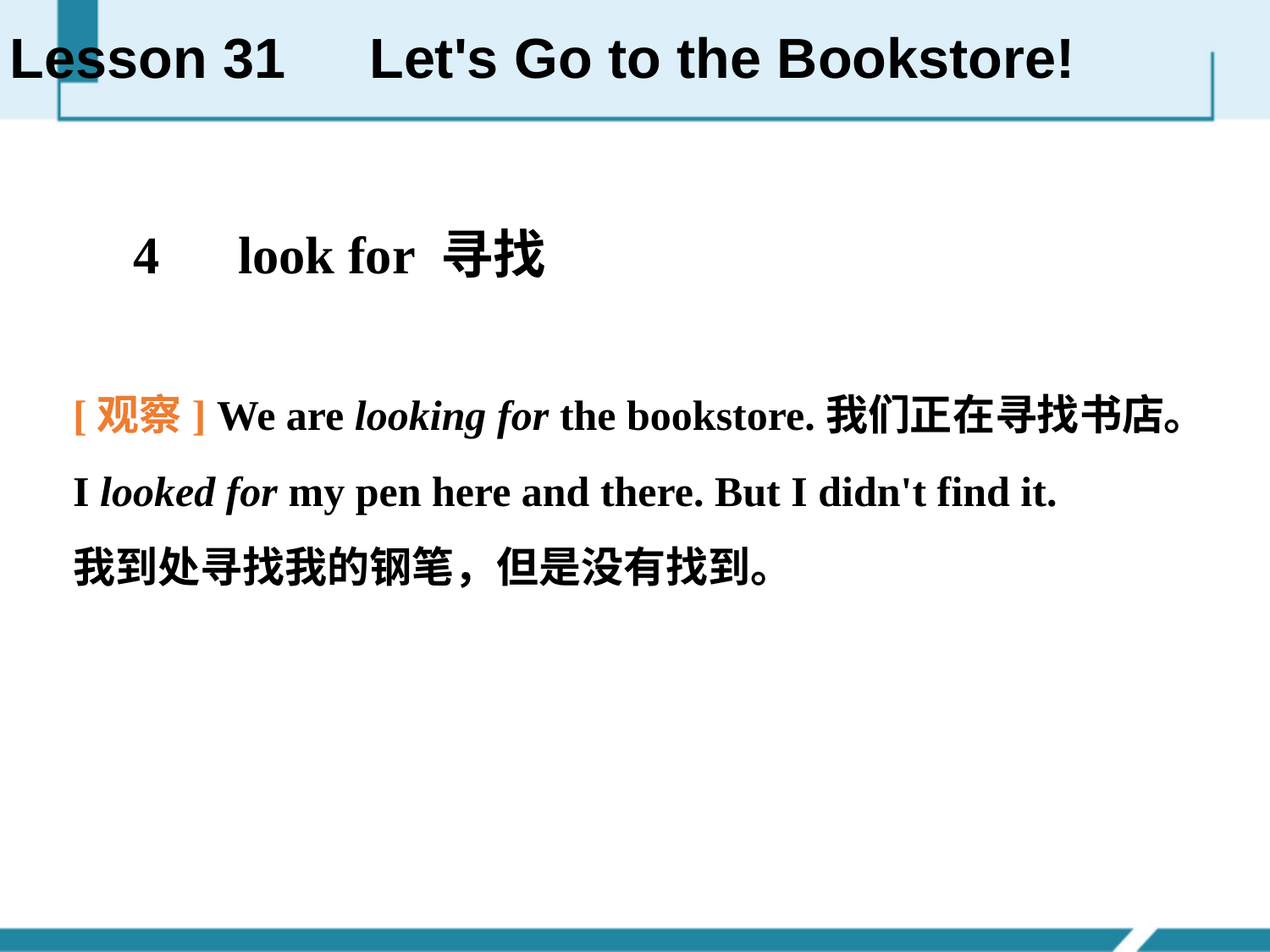

Lesson 31　Let's Go to the Bookstore!
　4　look for 寻找
[观察] We are looking for the bookstore.我们正在寻找书店。
I looked for my pen here and there. But I didn't find it.
我到处寻找我的钢笔，但是没有找到。